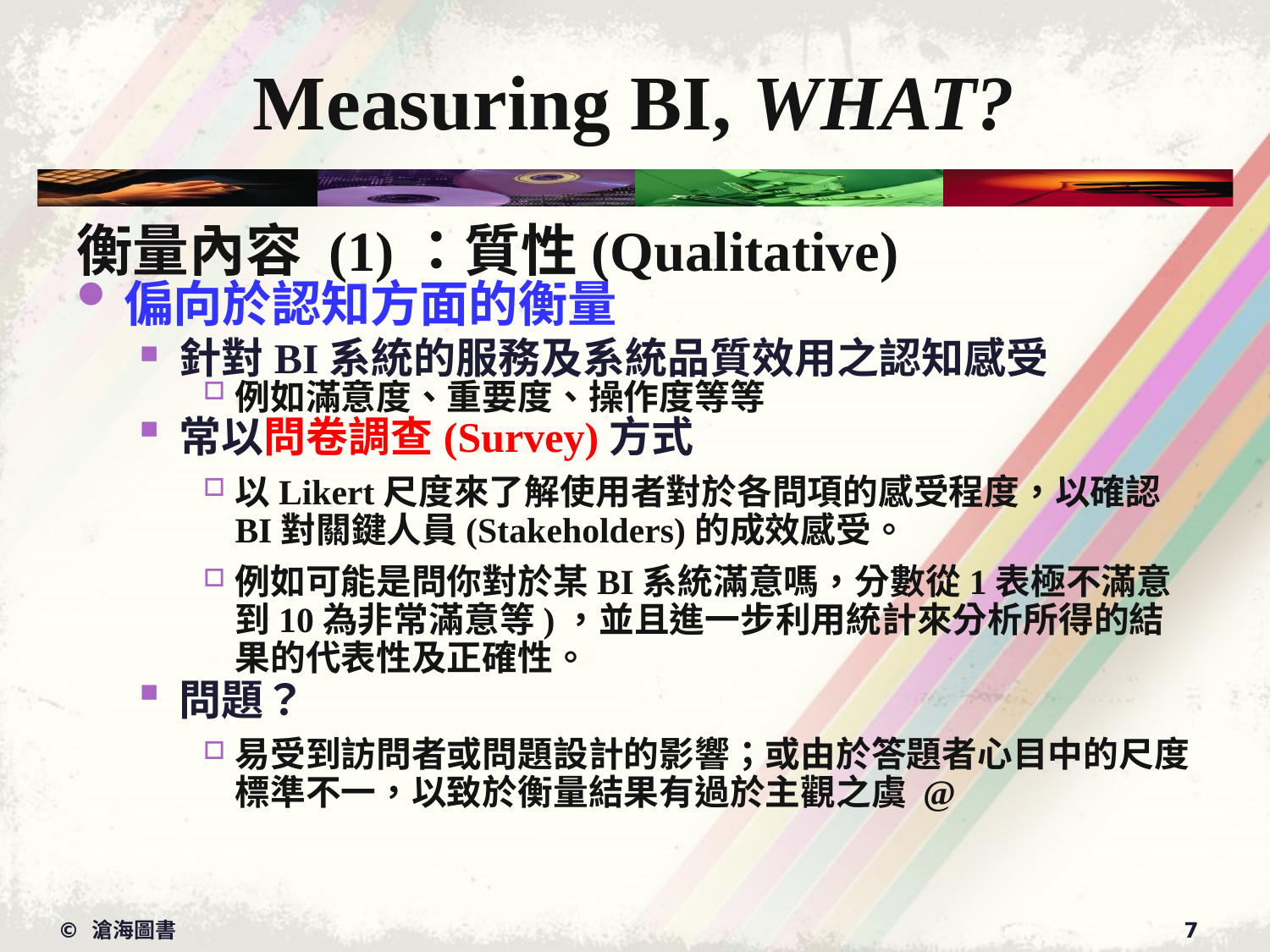

# Measuring BI, WHAT?
衡量內容 (1)：質性(Qualitative)
偏向於認知方面的衡量
針對BI系統的服務及系統品質效用之認知感受
例如滿意度、重要度、操作度等等
常以問卷調查(Survey)方式
以Likert尺度來了解使用者對於各問項的感受程度，以確認BI對關鍵人員(Stakeholders)的成效感受。
例如可能是問你對於某BI系統滿意嗎，分數從1表極不滿意到10為非常滿意等)，並且進一步利用統計來分析所得的結果的代表性及正確性。
問題？
易受到訪問者或問題設計的影響；或由於答題者心目中的尺度標準不一，以致於衡量結果有過於主觀之虞 @
© 滄海圖書
7